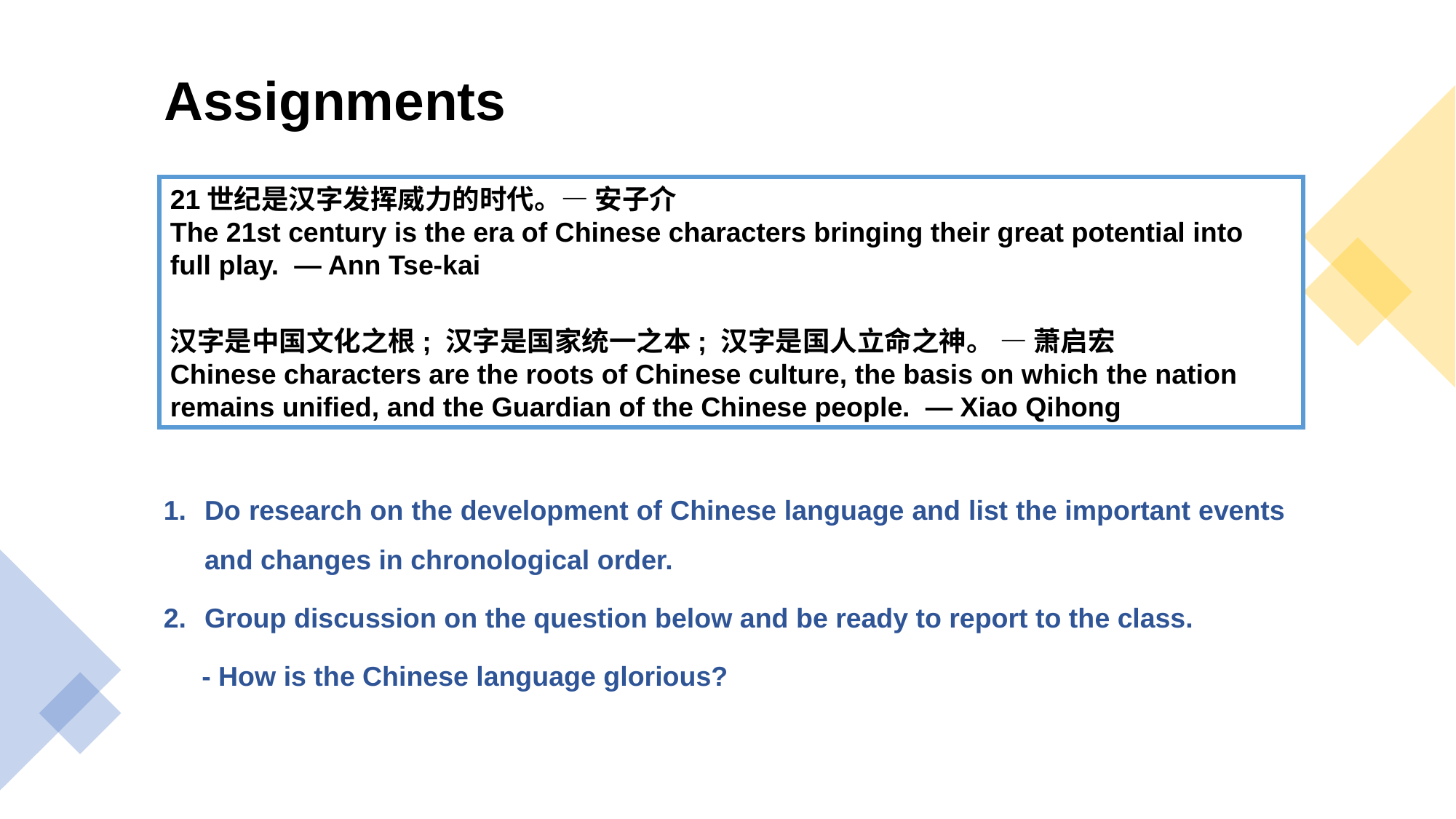

Assignments

21世纪是汉字发挥威力的时代。— 安子介
The 21st century is the era of Chinese characters bringing their great potential into full play.  — Ann Tse-kai

汉字是中国文化之根; 汉字是国家统一之本; 汉字是国人立命之神。 — 萧启宏
Chinese characters are the roots of Chinese culture, the basis on which the nation remains unified, and the Guardian of the Chinese people.  — Xiao Qihong

Do research on the development of Chinese language and list the important events and changes in chronological order.
Group discussion on the question below and be ready to report to the class.
     - How is the Chinese language glorious?